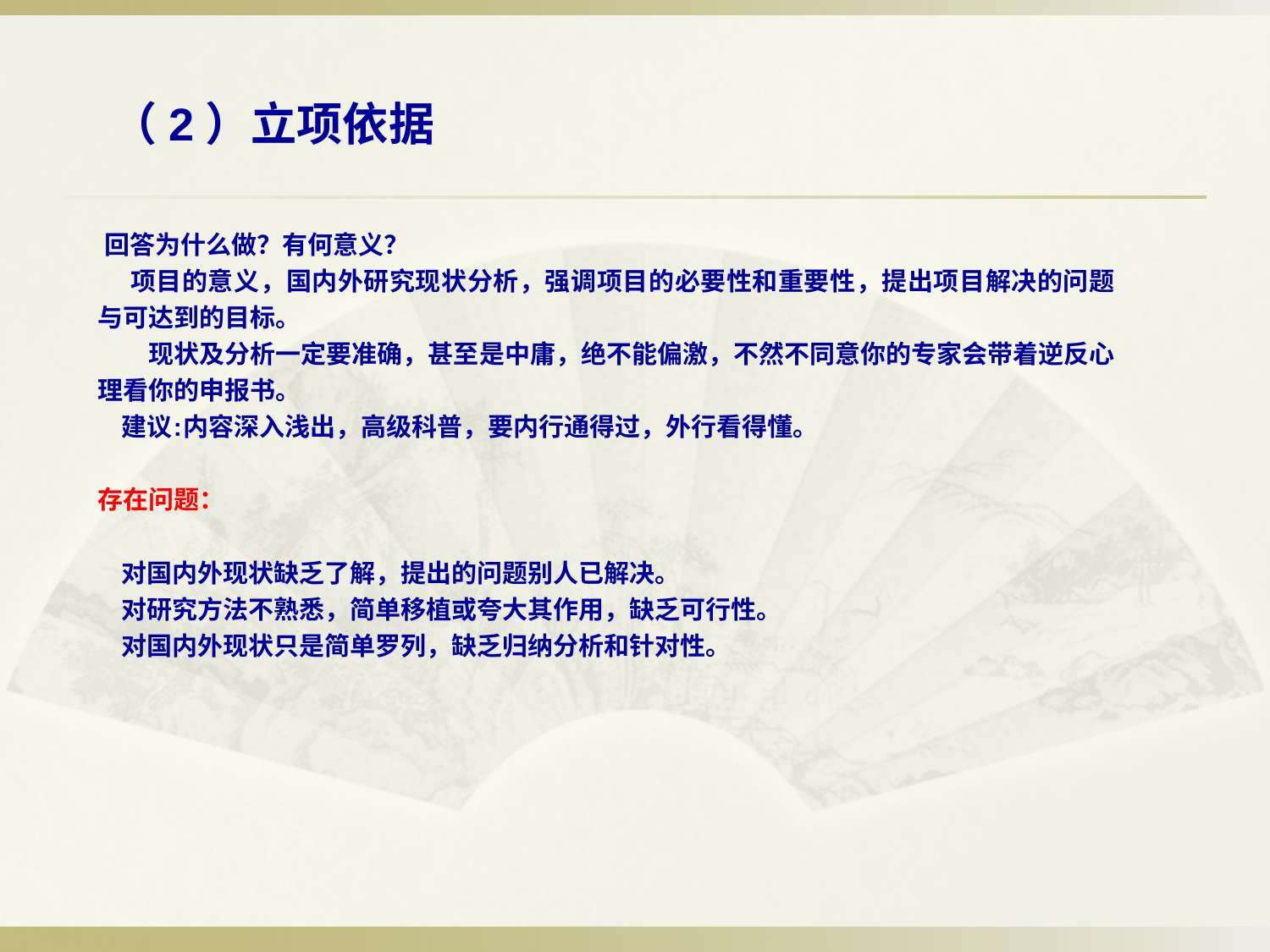

（2）立项依据
 回答为什么做？有何意义？
     项目的意义，国内外研究现状分析，强调项目的必要性和重要性，提出项目解决的问题与可达到的目标。
　　现状及分析一定要准确，甚至是中庸，绝不能偏激，不然不同意你的专家会带着逆反心理看你的申报书。
    建议:内容深入浅出，高级科普，要内行通得过，外行看得懂。

存在问题：

    对国内外现状缺乏了解，提出的问题别人已解决。
    对研究方法不熟悉，简单移植或夸大其作用，缺乏可行性。
    对国内外现状只是简单罗列，缺乏归纳分析和针对性。